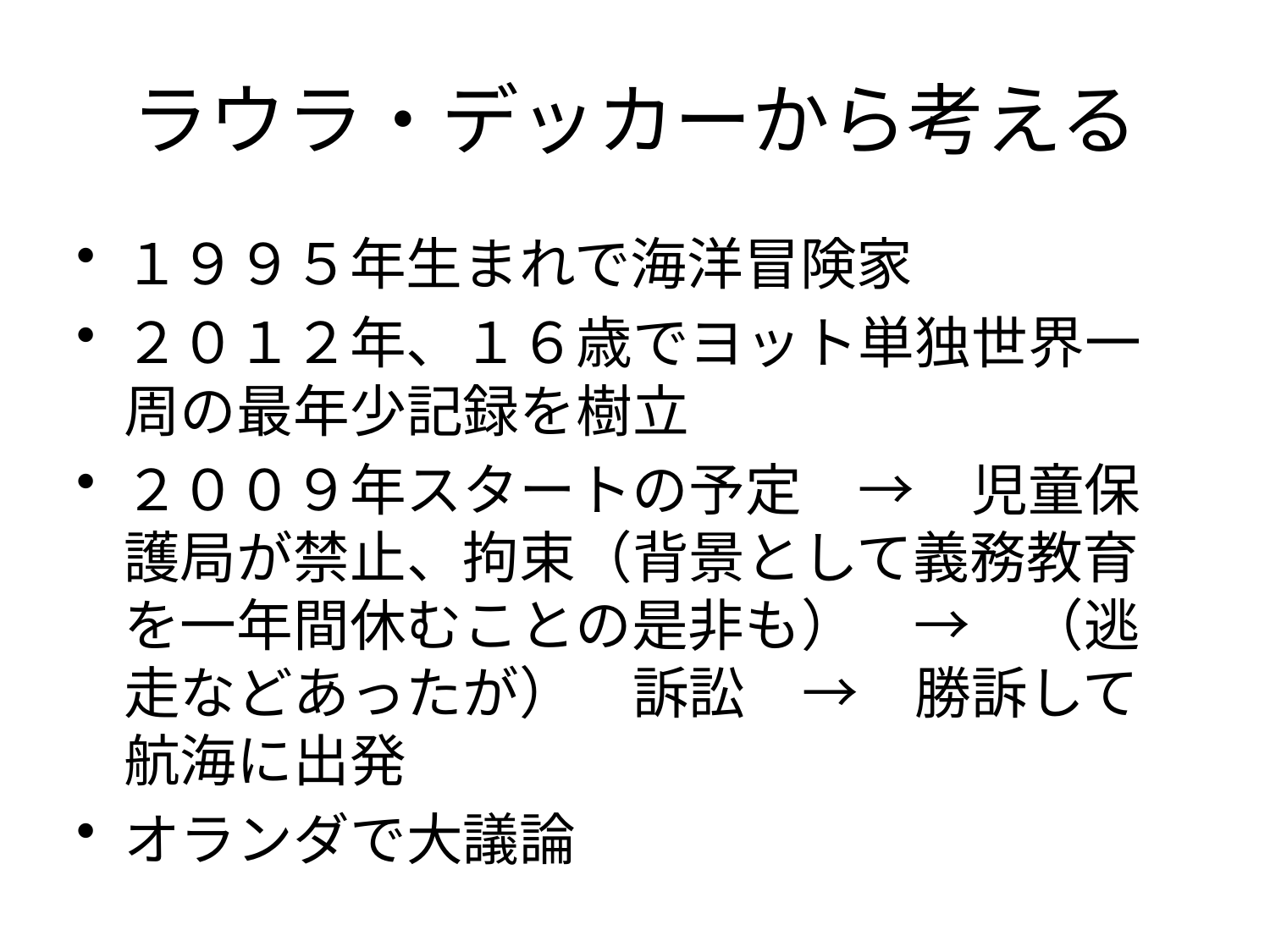

# ラウラ・デッカーから考える
１９９５年生まれで海洋冒険家
２０１２年、１６歳でヨット単独世界一周の最年少記録を樹立
２００９年スタートの予定　→　児童保護局が禁止、拘束（背景として義務教育を一年間休むことの是非も）　→　（逃走などあったが）　訴訟　→　勝訴して航海に出発
オランダで大議論